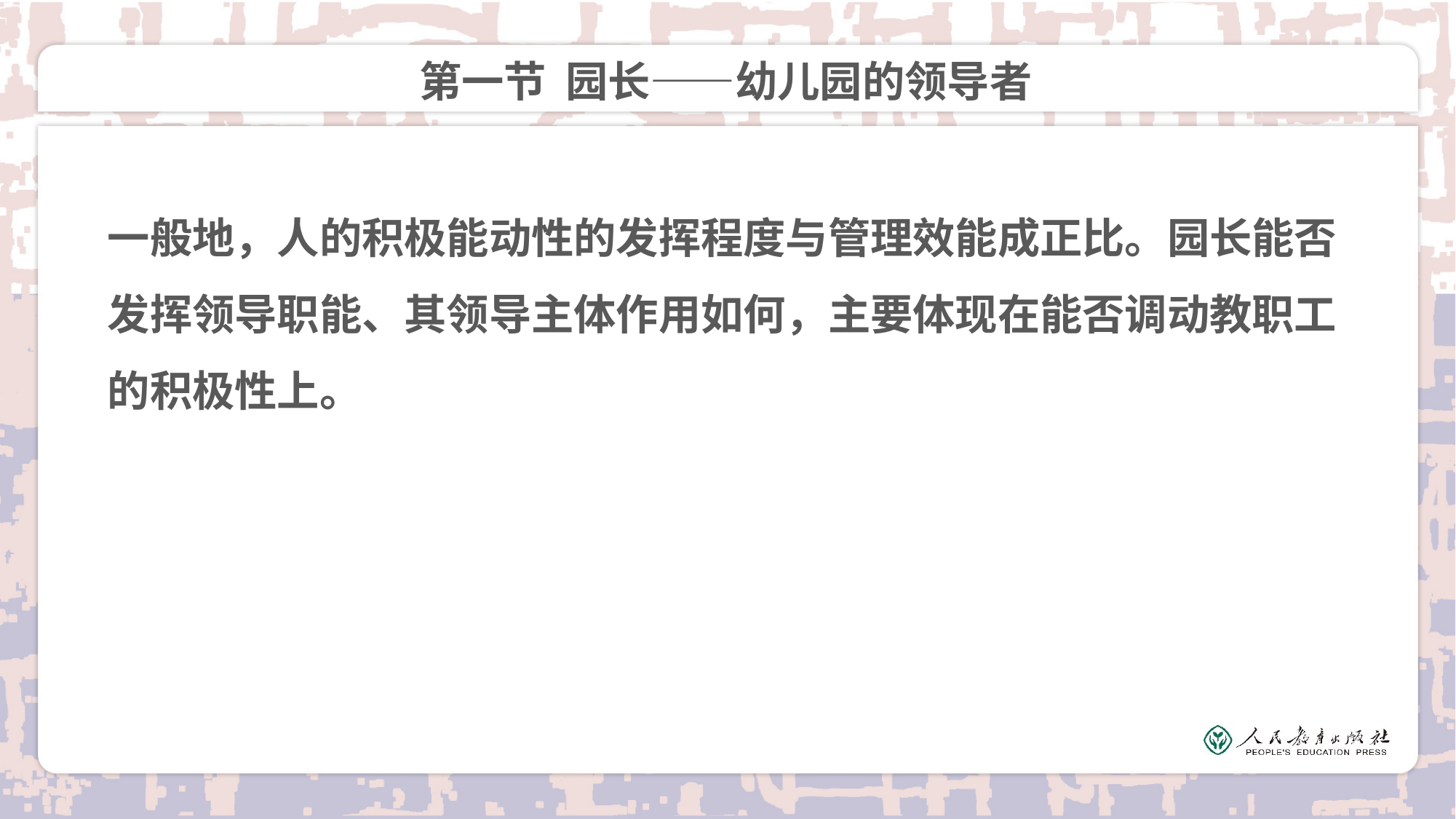

# 第一节  园长——幼儿园的领导者
一般地，人的积极能动性的发挥程度与管理效能成正比。园长能否发挥领导职能、其领导主体作用如何，主要体现在能否调动教职工的积极性上。